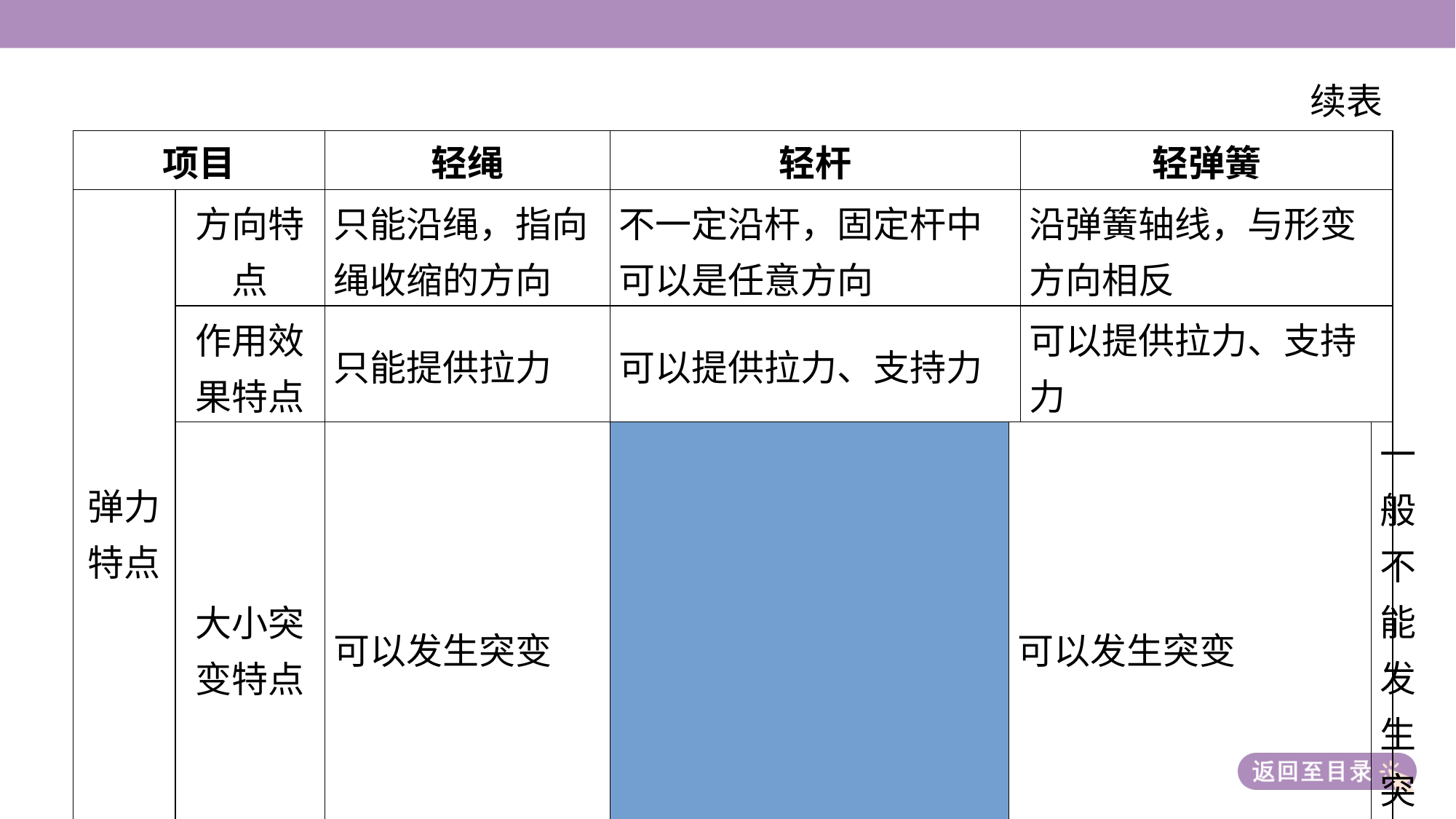

续表
| 项目 |  | 轻绳 |  | 轻杆 |  | 轻弹簧 |  |
| --- | --- | --- | --- | --- | --- | --- | --- |
| 弹力 特点 | 方向特 点 | 只能沿绳，指向 绳收缩的方向 |  | 不一定沿杆，固定杆中 可以是任意方向 |  | 沿弹簧轴线，与形变 方向相反 |  |
|  | 作用效 果特点 | 只能提供拉力 |  | 可以提供拉力、支持力 |  | 可以提供拉力、支持 力 |  |
|  | 大小突 变特点 | 可以发生突变 |  | 可以发生突变 |  | 一般不能发生突变 |  |